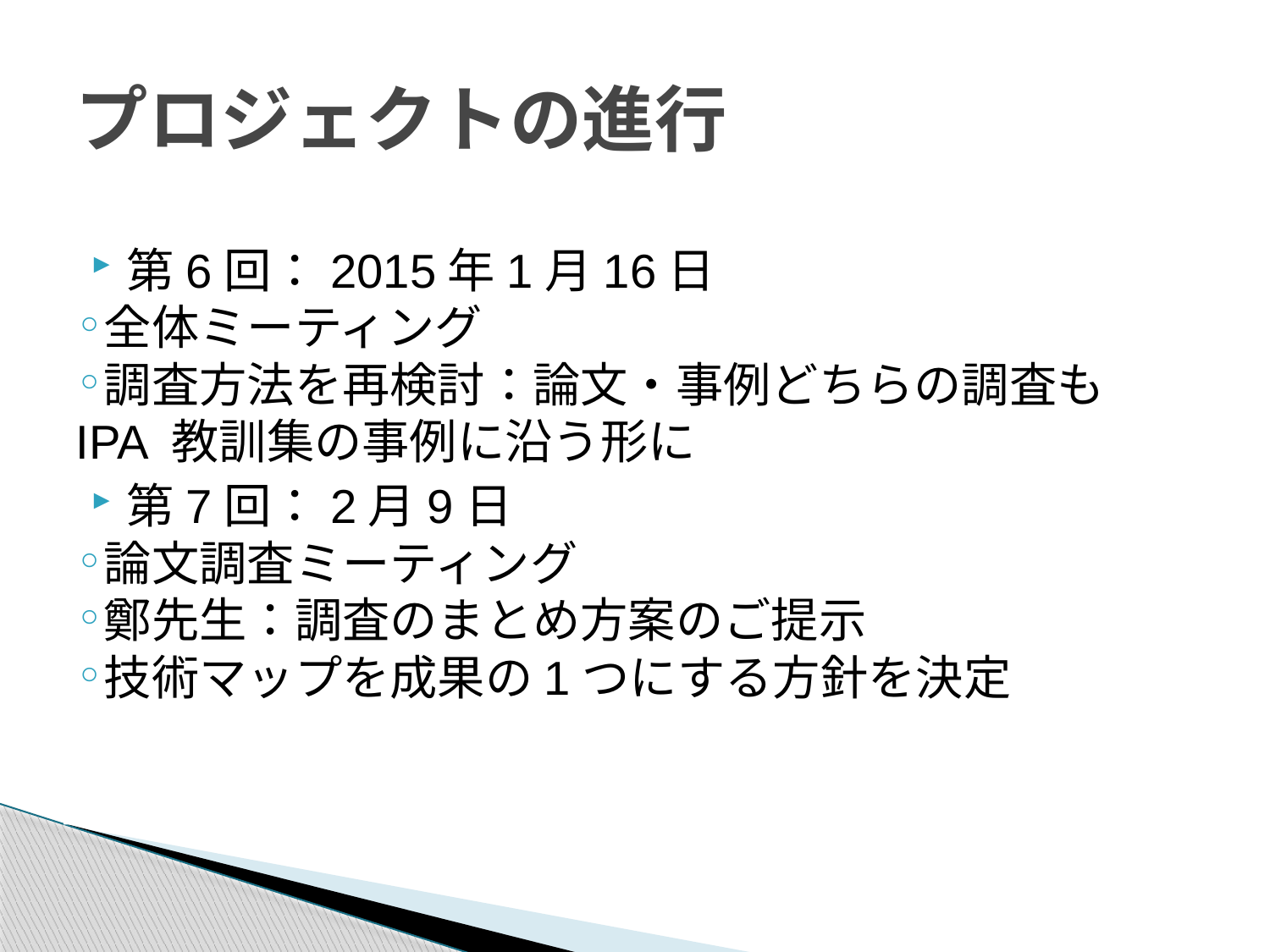

プロジェクトの進行
第6回：2015年1月16日
全体ミーティング
調査方法を再検討：論文・事例どちらの調査も IPA 教訓集の事例に沿う形に
第7回：2月9日
論文調査ミーティング
鄭先生：調査のまとめ方案のご提示
技術マップを成果の1つにする方針を決定